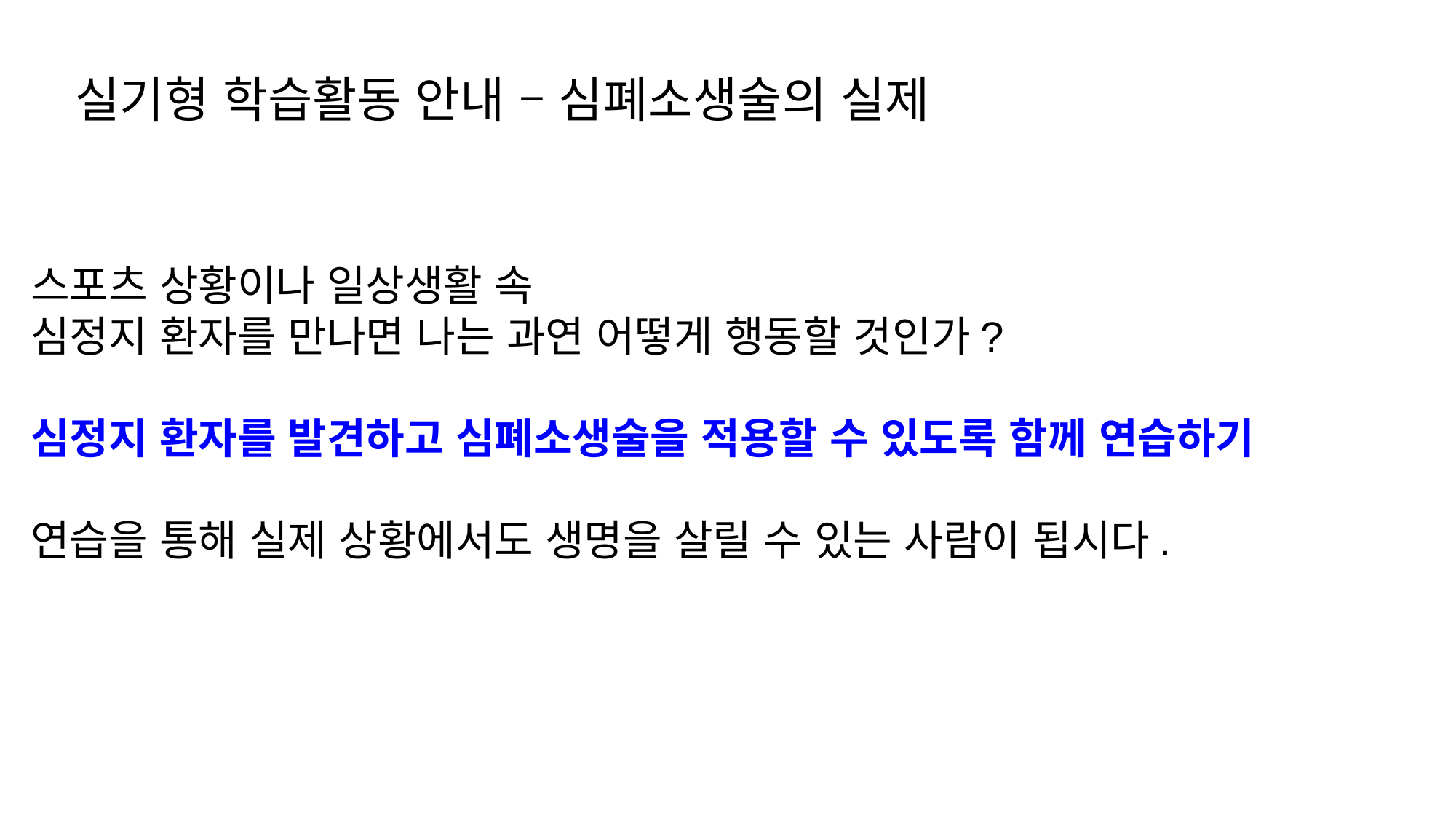

실기형 학습활동 안내 – 심폐소생술의 실제

스포츠 상황이나 일상생활 속
심정지 환자를 만나면 나는 과연 어떻게 행동할 것인가?

심정지 환자를 발견하고 심폐소생술을 적용할 수 있도록 함께 연습하기

연습을 통해 실제 상황에서도 생명을 살릴 수 있는 사람이 됩시다.